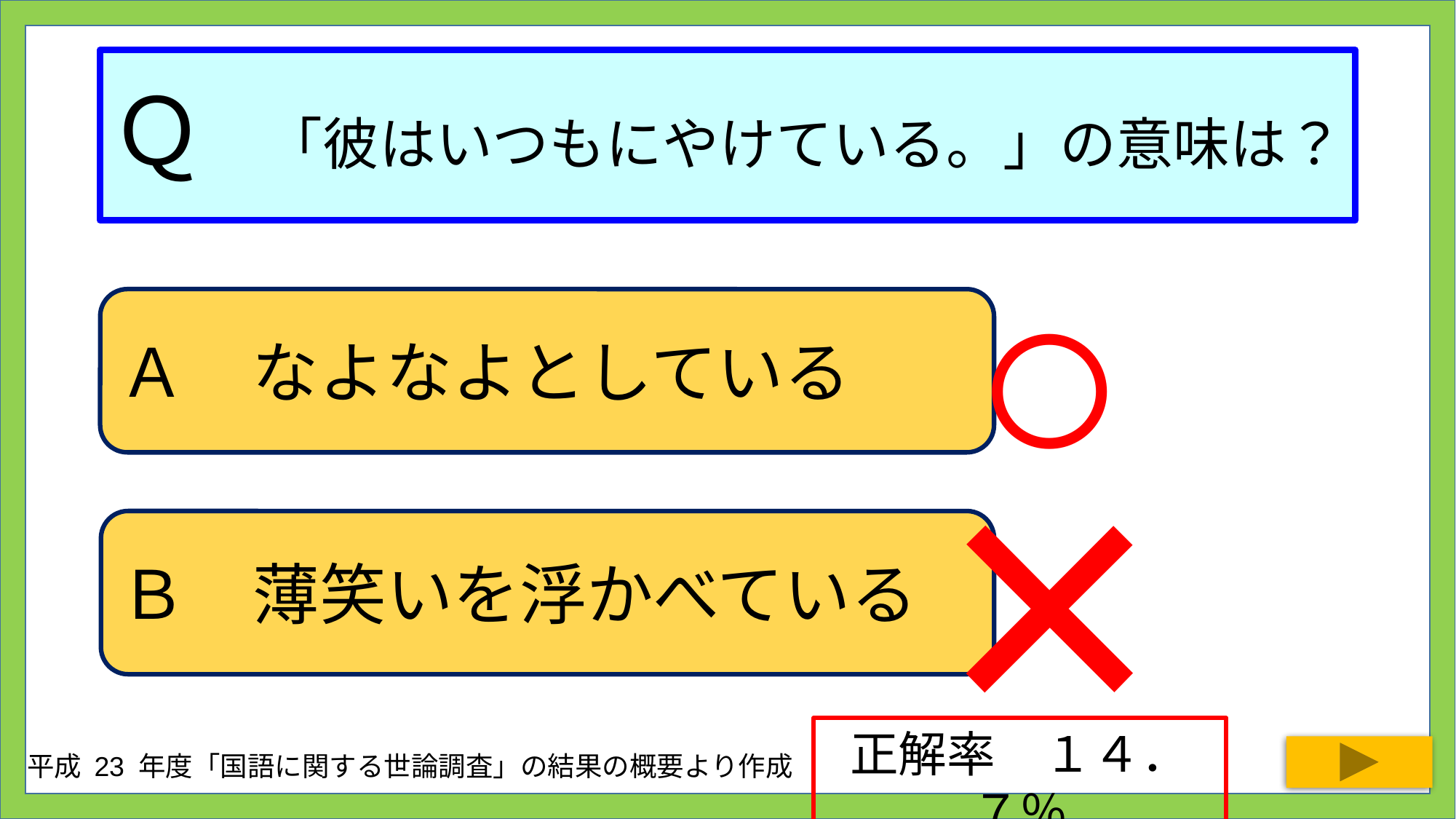

# Ｑ　「彼はいつもにやけている。」の意味は？
○
Ａ　なよなよとしている
×
Ｂ　薄笑いを浮かべている
正解率　１４．７％

平成 23 年度「国語に関する世論調査」の結果の概要より作成